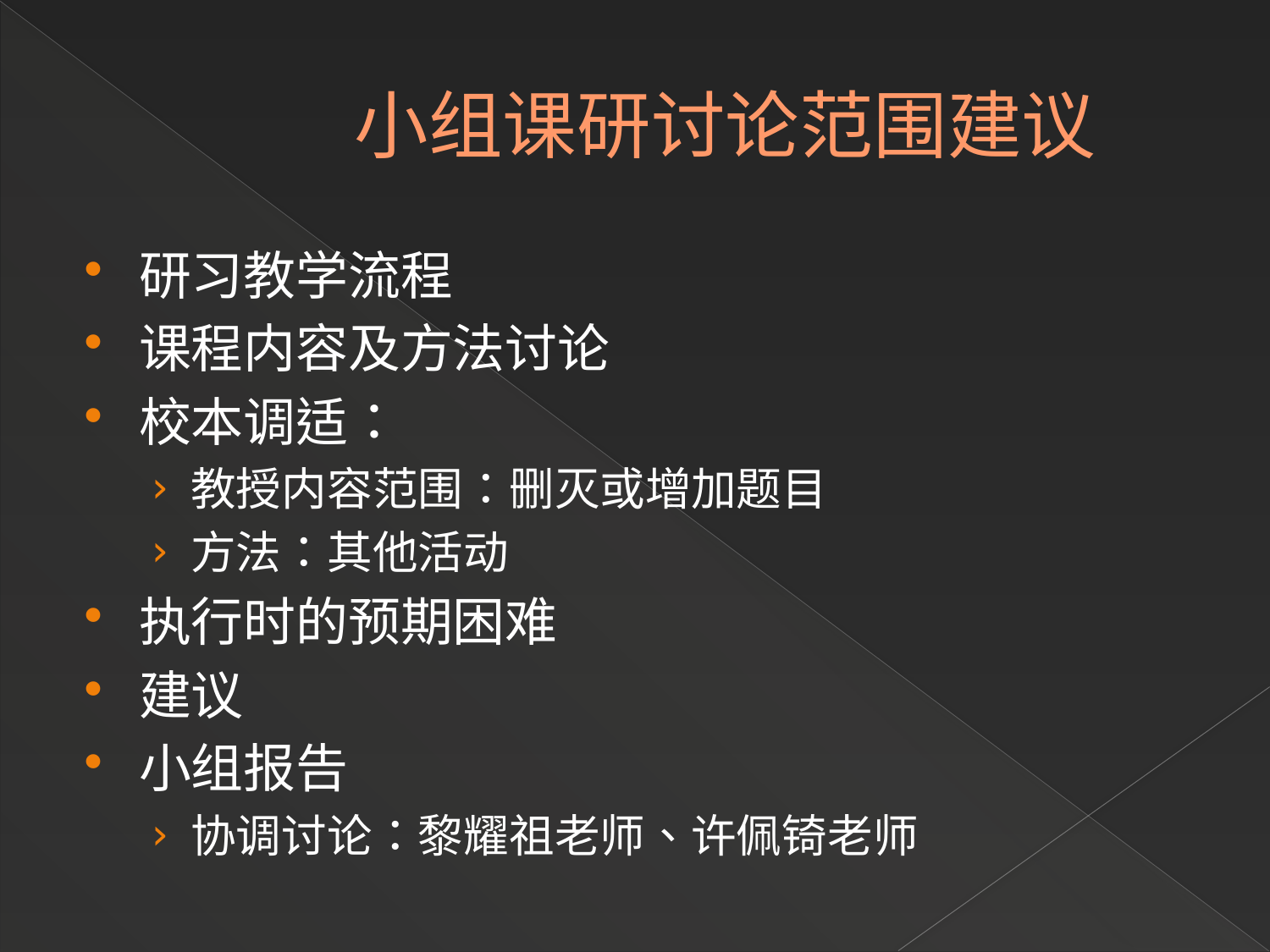

# 小组课研讨论范围建议
研习教学流程
课程内容及方法讨论
校本调适：
教授内容范围：删灭或增加题目
方法：其他活动
执行时的预期困难
建议
小组报告
协调讨论：黎耀祖老师、许佩锜老师